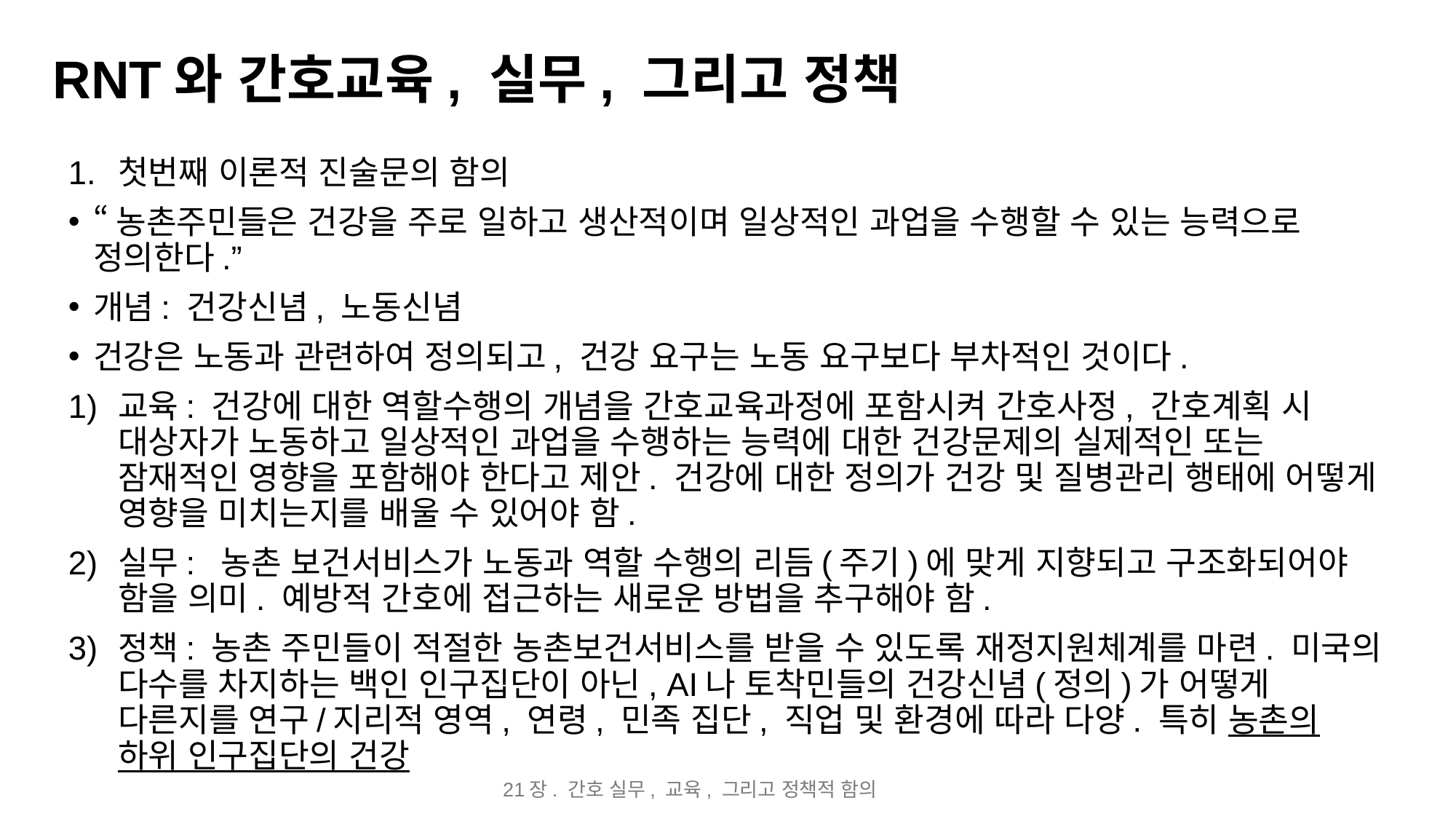

# RNT와 간호교육, 실무, 그리고 정책
첫번째 이론적 진술문의 함의
“농촌주민들은 건강을 주로 일하고 생산적이며 일상적인 과업을 수행할 수 있는 능력으로 정의한다.”
개념: 건강신념, 노동신념
건강은 노동과 관련하여 정의되고, 건강 요구는 노동 요구보다 부차적인 것이다.
교육: 건강에 대한 역할수행의 개념을 간호교육과정에 포함시켜 간호사정, 간호계획 시 대상자가 노동하고 일상적인 과업을 수행하는 능력에 대한 건강문제의 실제적인 또는 잠재적인 영향을 포함해야 한다고 제안. 건강에 대한 정의가 건강 및 질병관리 행태에 어떻게 영향을 미치는지를 배울 수 있어야 함.
실무:  농촌 보건서비스가 노동과 역할 수행의 리듬(주기)에 맞게 지향되고 구조화되어야 함을 의미. 예방적 간호에 접근하는 새로운 방법을 추구해야 함.
정책: 농촌 주민들이 적절한 농촌보건서비스를 받을 수 있도록 재정지원체계를 마련. 미국의 다수를 차지하는 백인 인구집단이 아닌, AI나 토착민들의 건강신념(정의)가 어떻게 다른지를 연구/지리적 영역, 연령, 민족 집단, 직업 및 환경에 따라 다양. 특히 농촌의 하위 인구집단의 건강
21장. 간호 실무, 교육, 그리고 정책적 함의